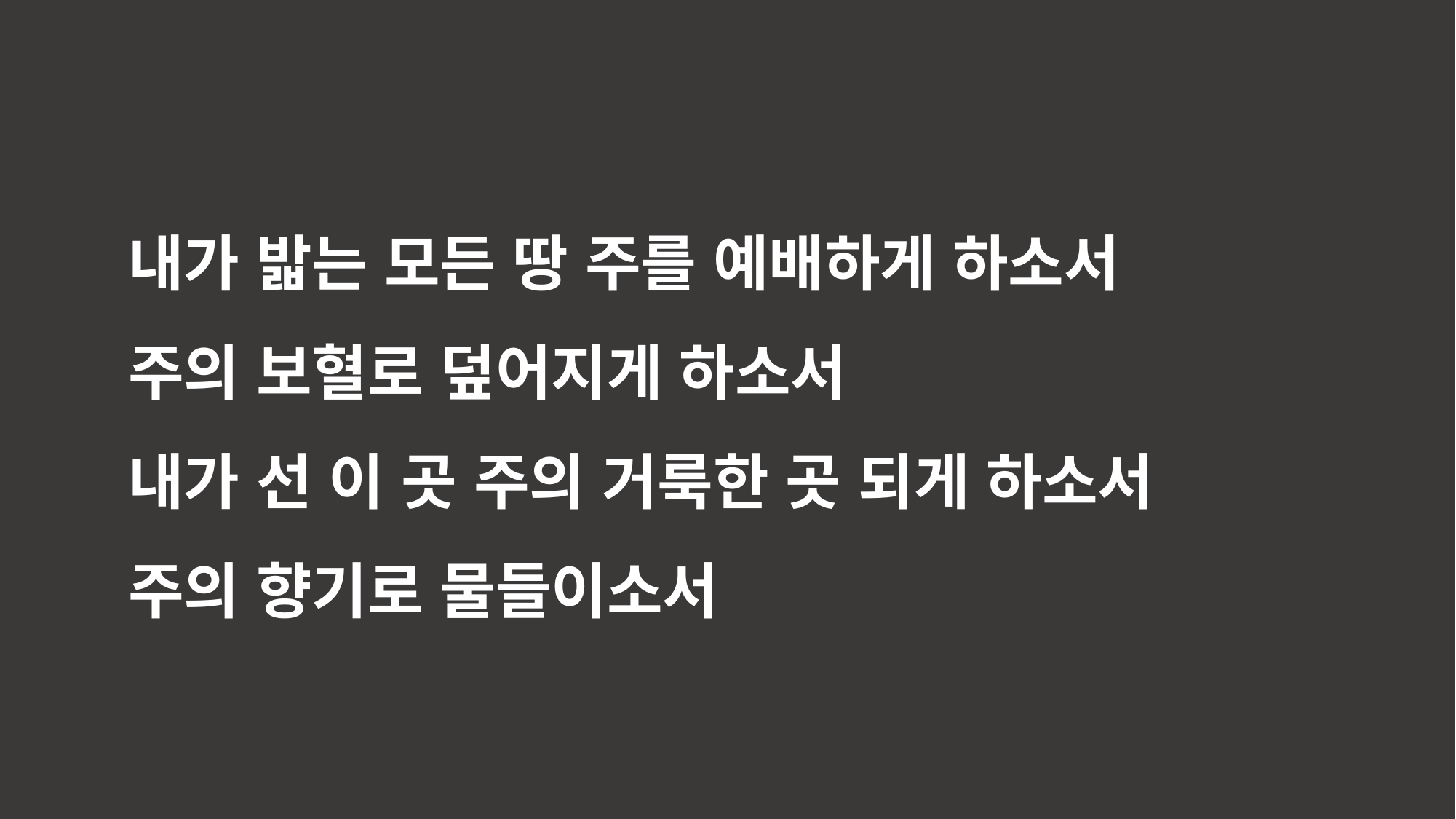

내가 밟는 모든 땅 주를 예배하게 하소서
주의 보혈로 덮어지게 하소서
내가 선 이 곳 주의 거룩한 곳 되게 하소서
주의 향기로 물들이소서